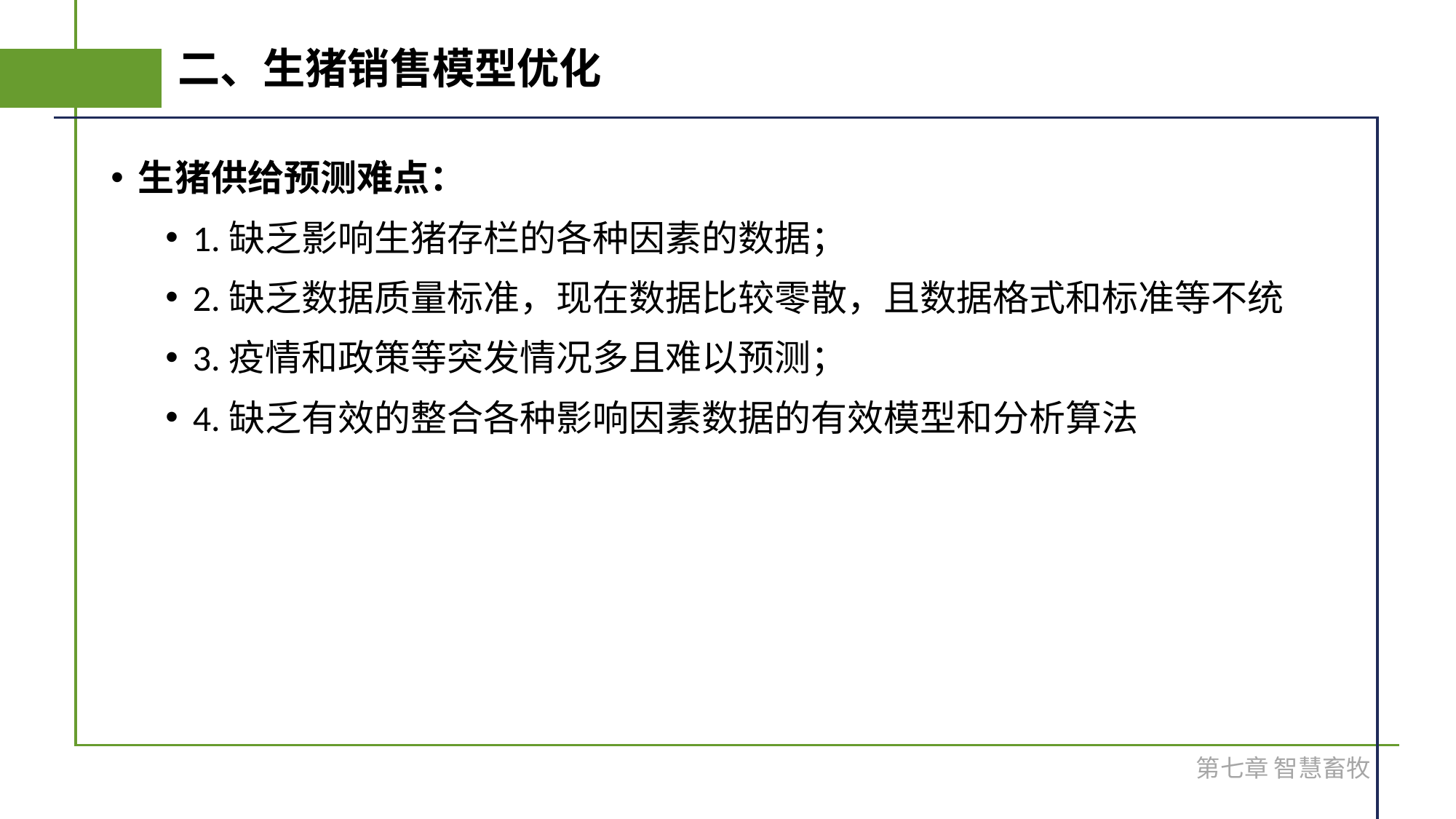

# 二、生猪销售模型优化
生猪供给预测难点：
1.缺乏影响生猪存栏的各种因素的数据；
2.缺乏数据质量标准，现在数据比较零散，且数据格式和标准等不统
3.疫情和政策等突发情况多且难以预测；
4.缺乏有效的整合各种影响因素数据的有效模型和分析算法
第七章 智慧畜牧